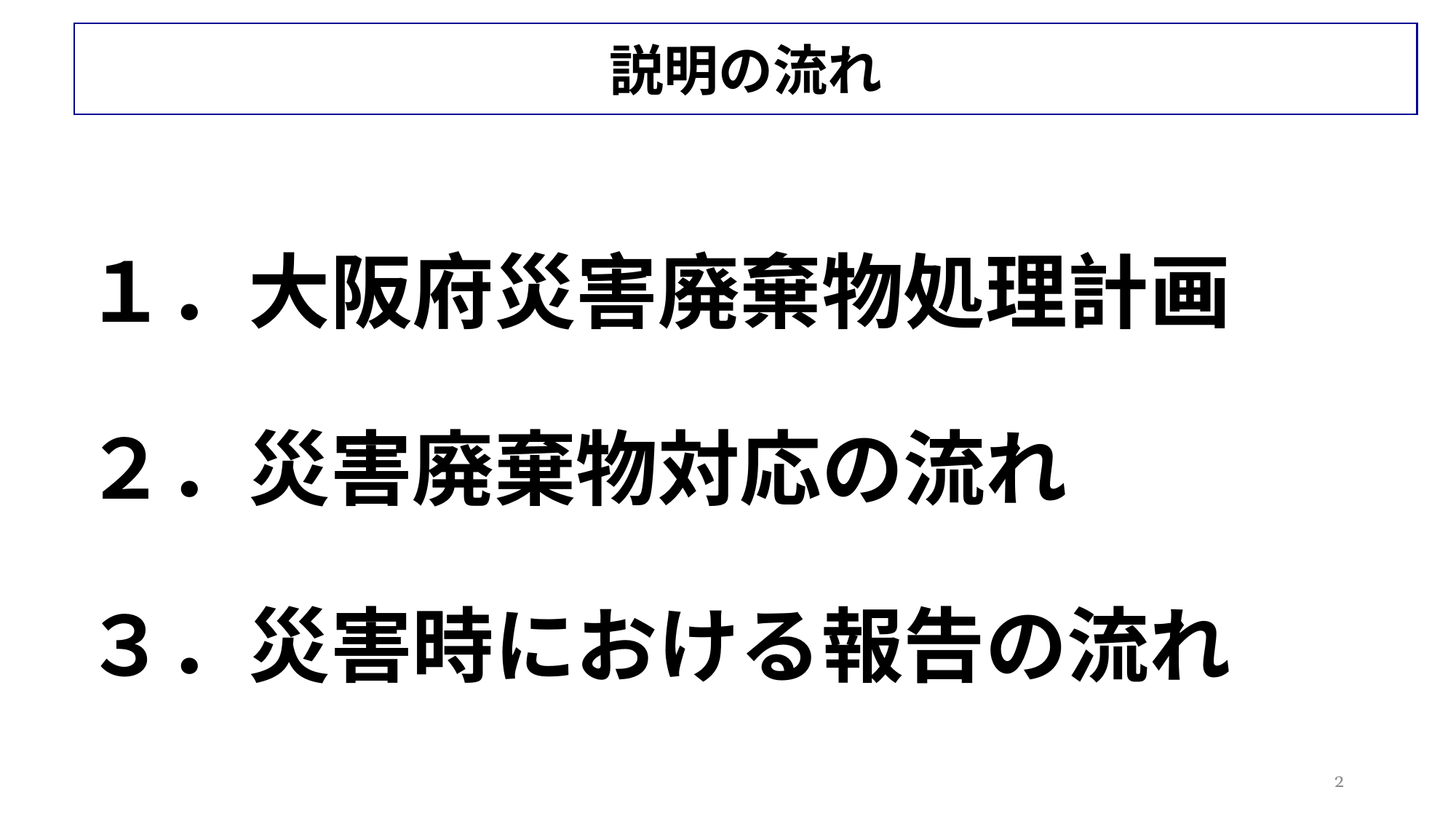

説明の流れ
# １．大阪府災害廃棄物処理計画 ２．災害廃棄物対応の流れ ３．災害時における報告の流れ
2